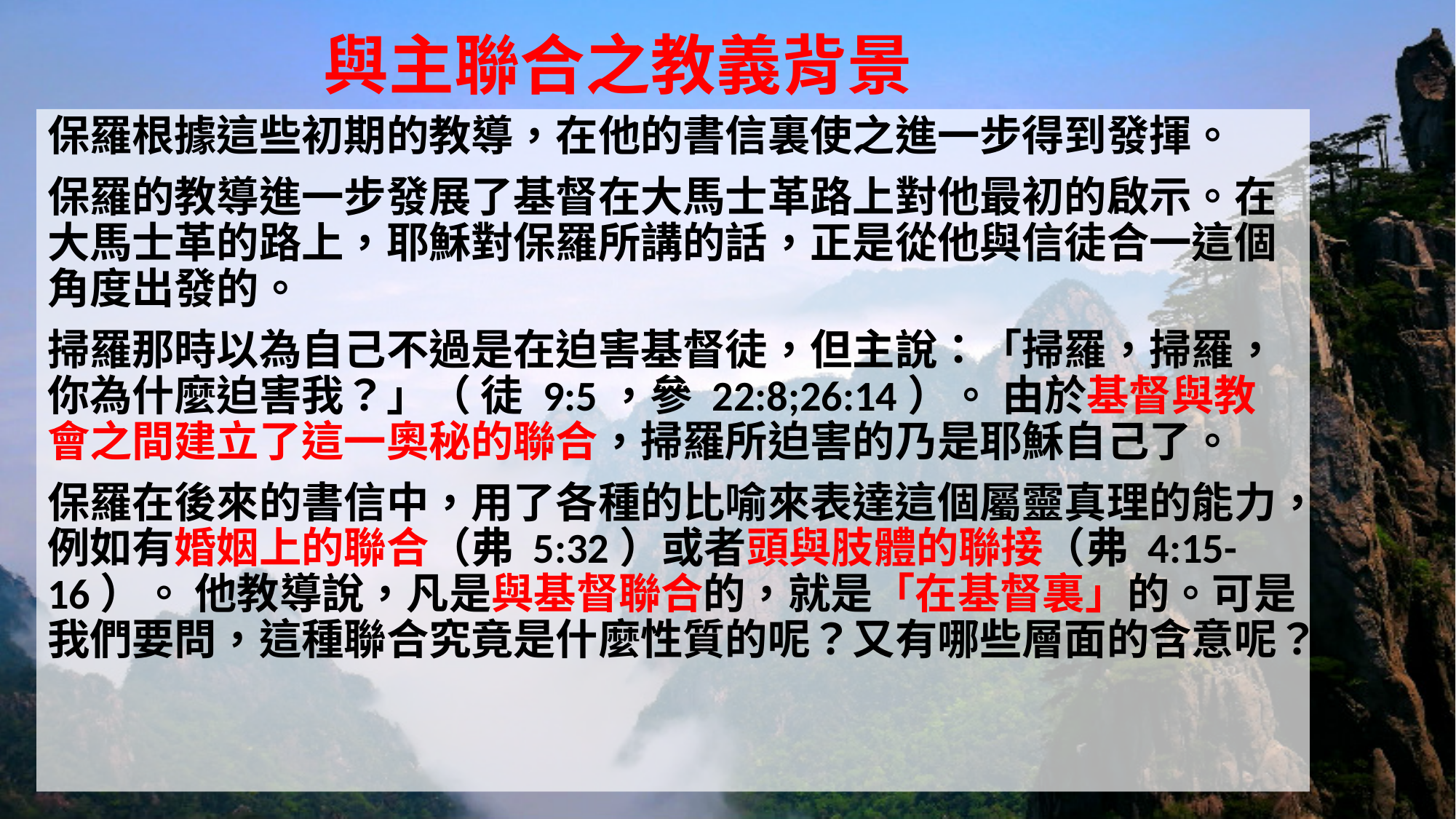

# 與主聯合之教義背景
保羅根據這些初期的教導，在他的書信裏使之進一步得到發揮。
保羅的教導進一步發展了基督在大馬士革路上對他最初的啟示。在大馬士革的路上，耶穌對保羅所講的話，正是從他與信徒合一這個角度出發的。
掃羅那時以為自己不過是在迫害基督徒，但主說：「掃羅，掃羅，你為什麼迫害我？」（ 徒 9:5，參 22:8;26:14）。 由於基督與教會之間建立了這一奧秘的聯合，掃羅所迫害的乃是耶穌自己了。
保羅在後來的書信中，用了各種的比喻來表達這個屬靈真理的能力，例如有婚姻上的聯合（弗 5:32）或者頭與肢體的聯接（弗 4:15-16）。 他教導說，凡是與基督聯合的，就是「在基督裏」的。可是我們要問，這種聯合究竟是什麼性質的呢？又有哪些層面的含意呢？